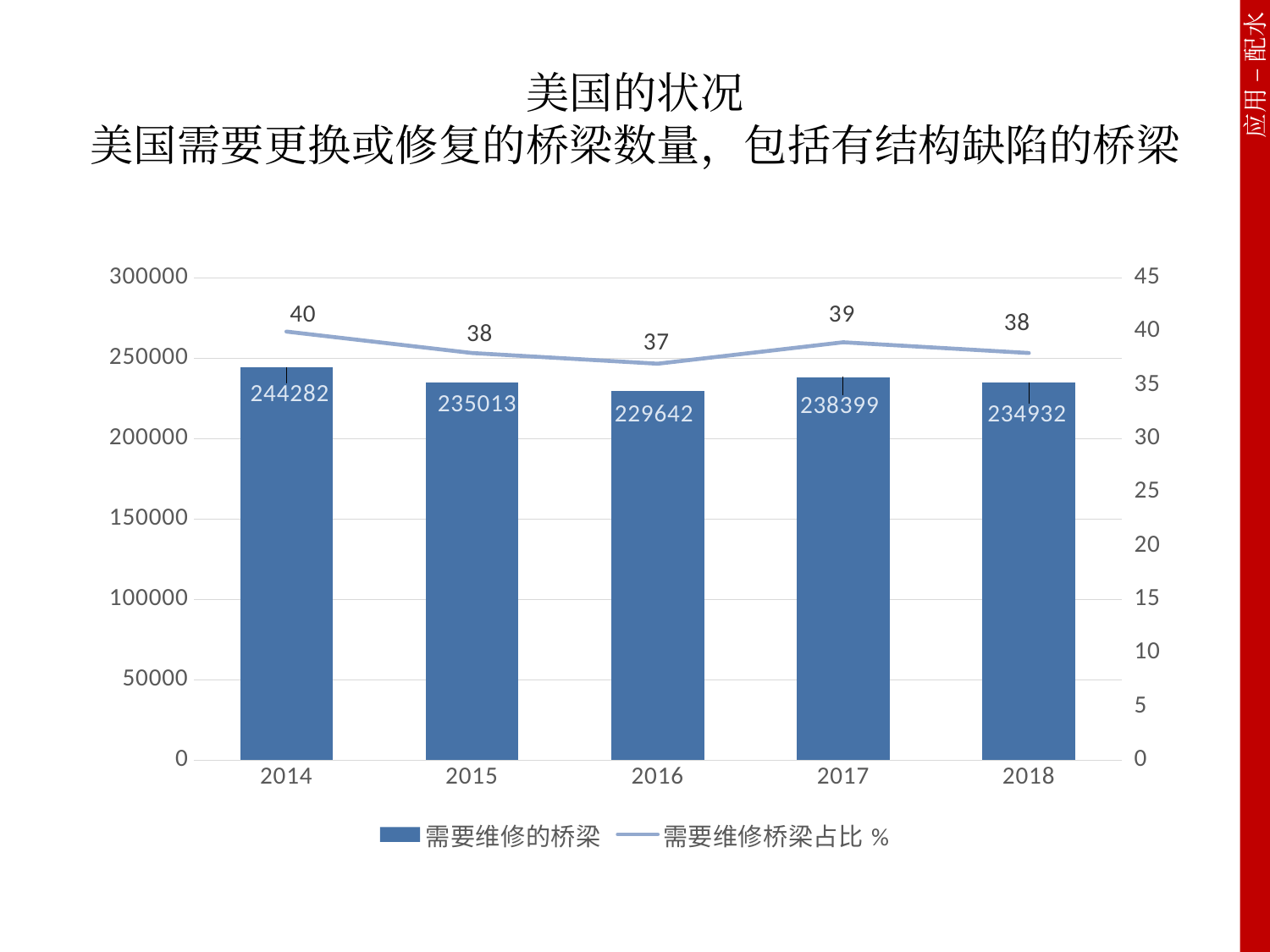

# 美国的状况 美国需要更换或修复的桥梁数量，包括有结构缺陷的桥梁

### Chart

| Category | 需要维修的桥梁 | 需要维修桥梁占比% |
|---|---|---|
| 2014 | 244282.0 | 40.0 |
| 2015 | 235013.0 | 38.0 |
| 2016 | 229642.0 | 37.0 |
| 2017 | 238399.0 | 39.0 |
| 2018 | 234932.0 | 38.0 |